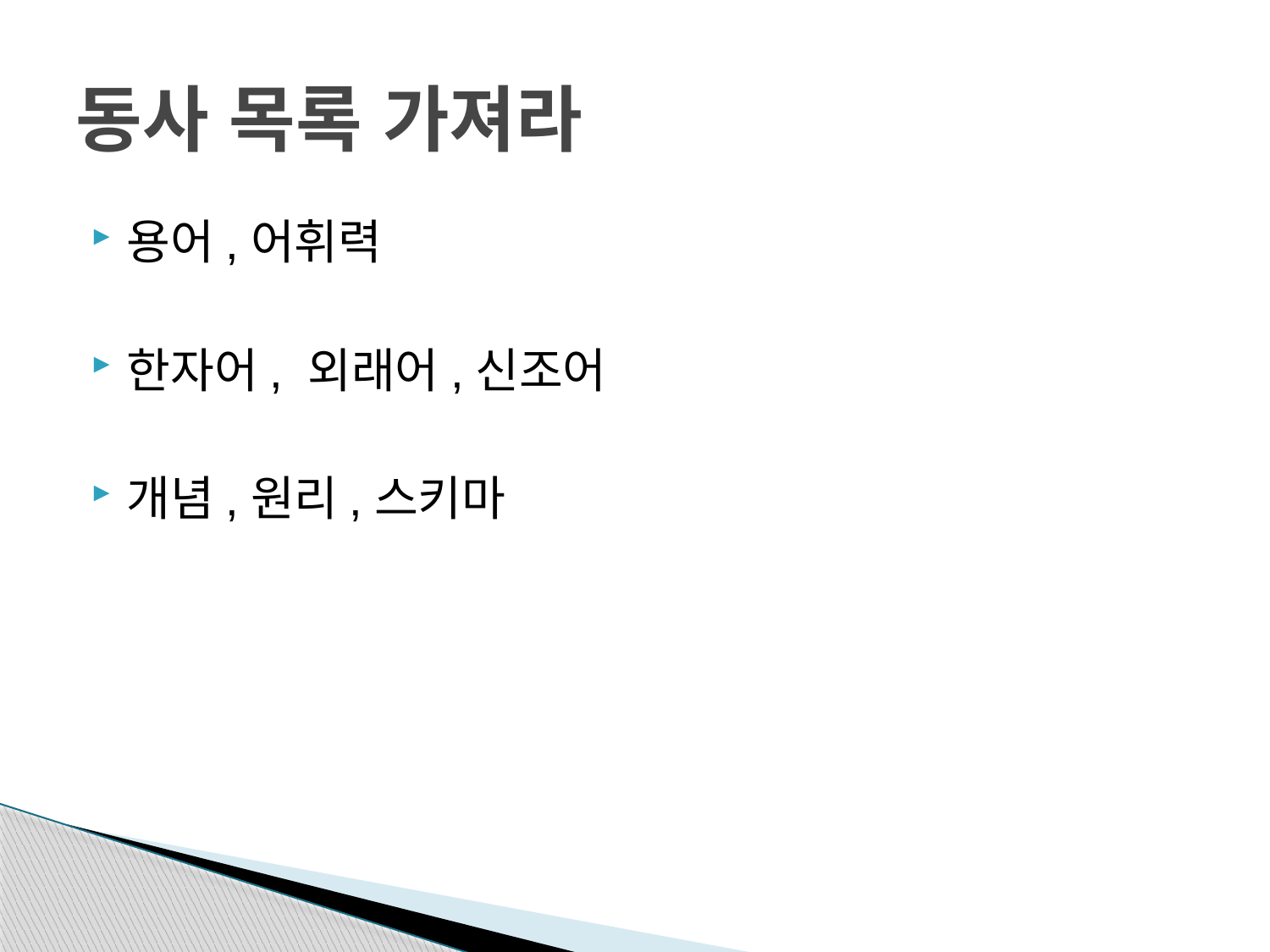

# 동사 목록 가져라
용어,어휘력

한자어, 외래어,신조어

개념,원리,스키마